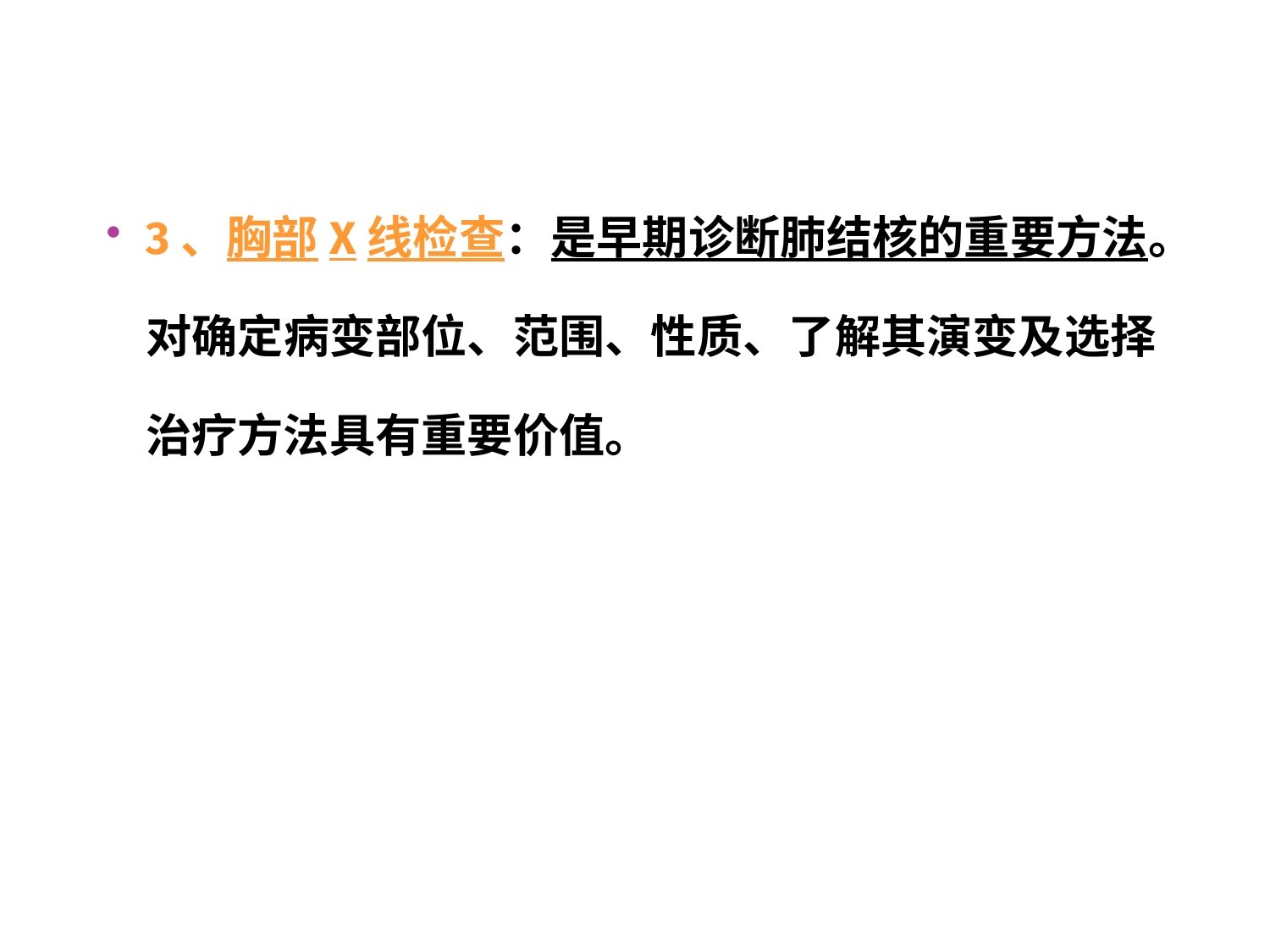

3、胸部X线检查：是早期诊断肺结核的重要方法。对确定病变部位、范围、性质、了解其演变及选择治疗方法具有重要价值。